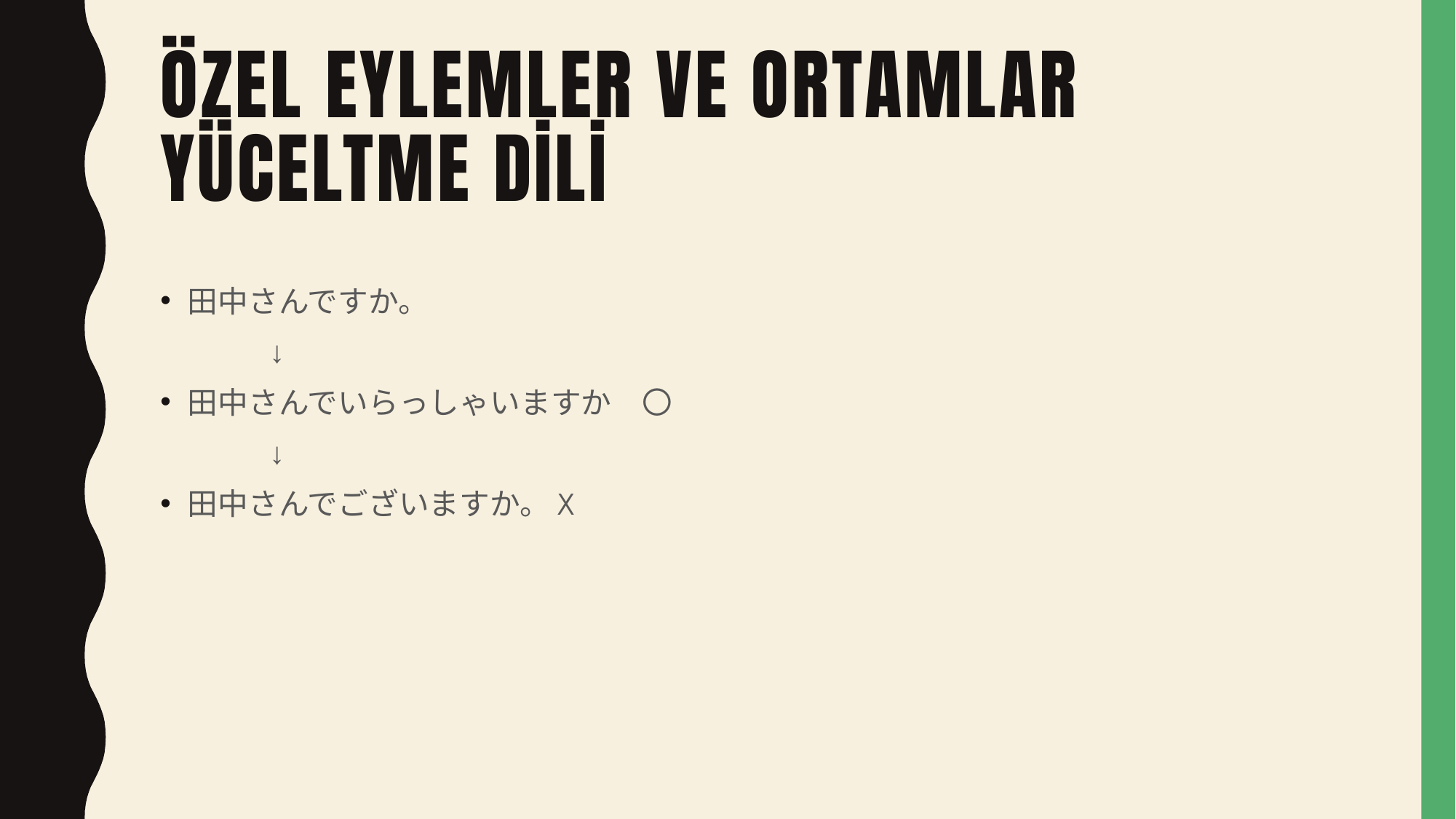

# Özel eylemler ve ortamlar yüceltme dili
田中さんですか。
	↓
田中さんでいらっしゃいますか　〇
	↓
田中さんでございますか。X